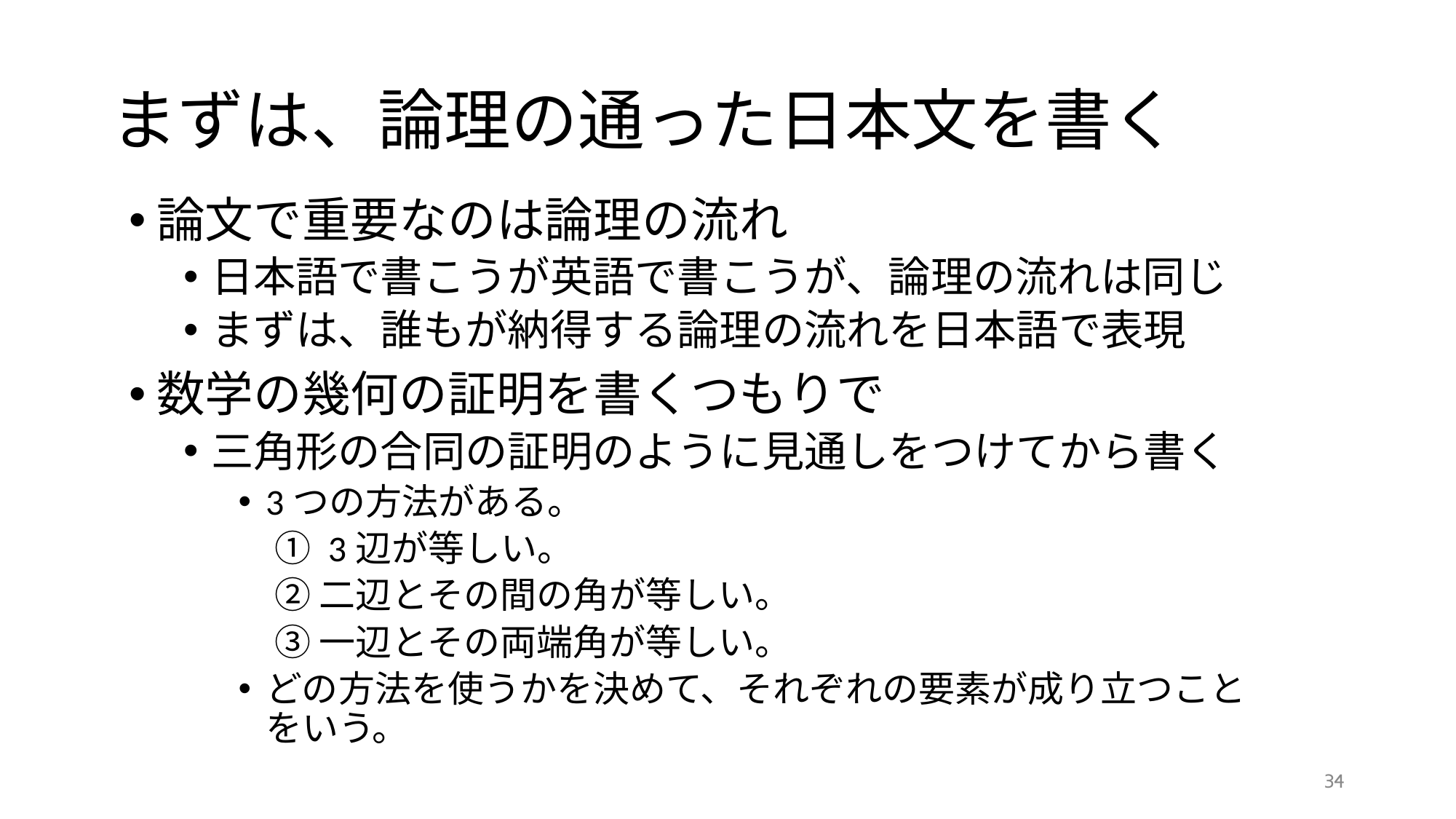

# まずは、論理の通った日本文を書く
論文で重要なのは論理の流れ
日本語で書こうが英語で書こうが、論理の流れは同じ
まずは、誰もが納得する論理の流れを日本語で表現
数学の幾何の証明を書くつもりで
三角形の合同の証明のように見通しをつけてから書く
3つの方法がある。
　① 3辺が等しい。
　② 二辺とその間の角が等しい。
　③ 一辺とその両端角が等しい。
どの方法を使うかを決めて、それぞれの要素が成り立つことをいう。

34